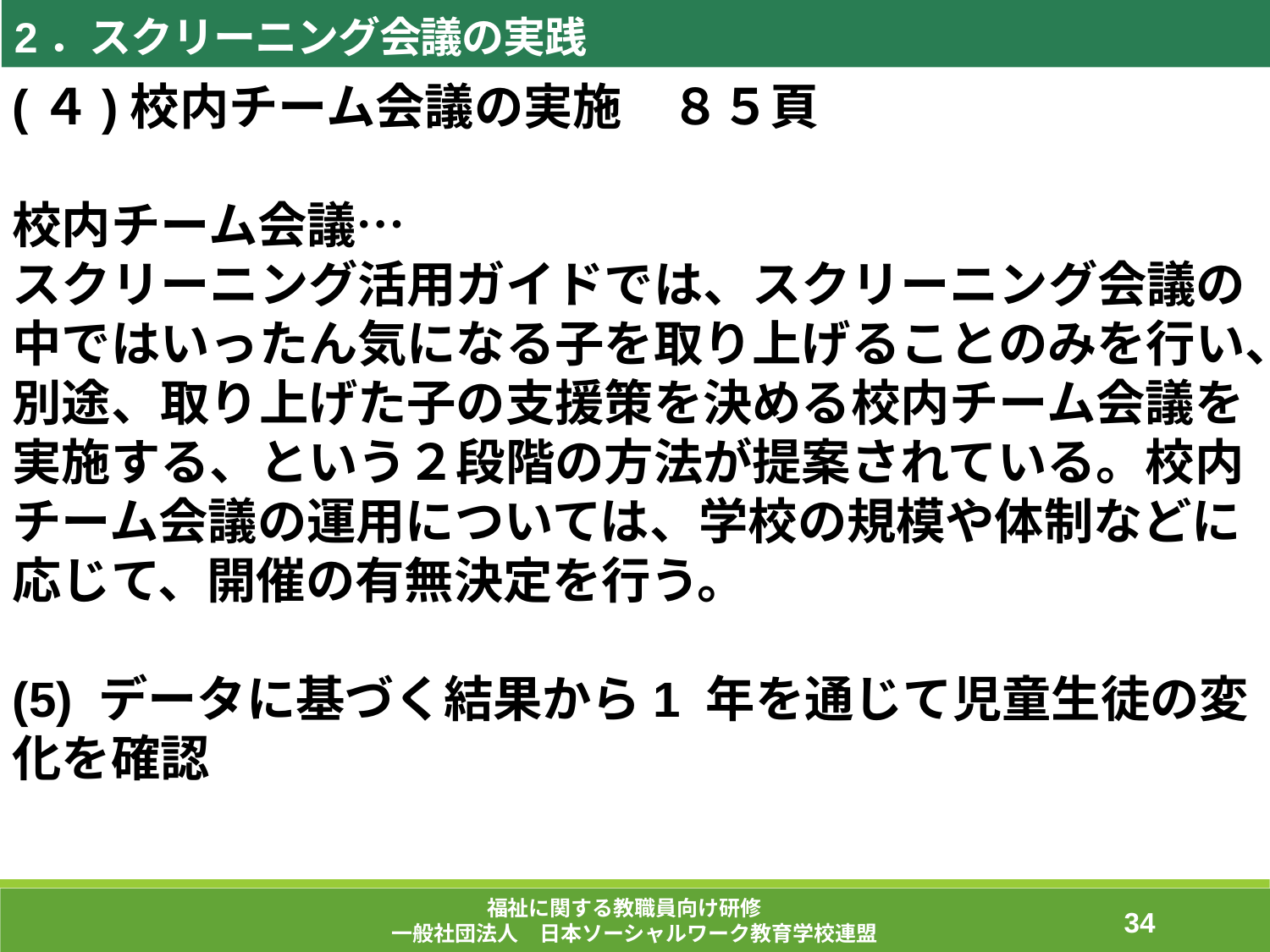

2．スクリーニング会議の実践
(４)校内チーム会議の実施　８５頁

校内チーム会議…
スクリーニング活用ガイドでは、スクリーニング会議の中ではいったん気になる子を取り上げることのみを行い、別途、取り上げた子の支援策を決める校内チーム会議を実施する、という２段階の方法が提案されている。校内チーム会議の運用については、学校の規模や体制などに応じて、開催の有無決定を行う。

(5) データに基づく結果から1 年を通じて児童生徒の変化を確認
福祉に関する教職員向け研修
一般社団法人　日本ソーシャルワーク教育学校連盟
34